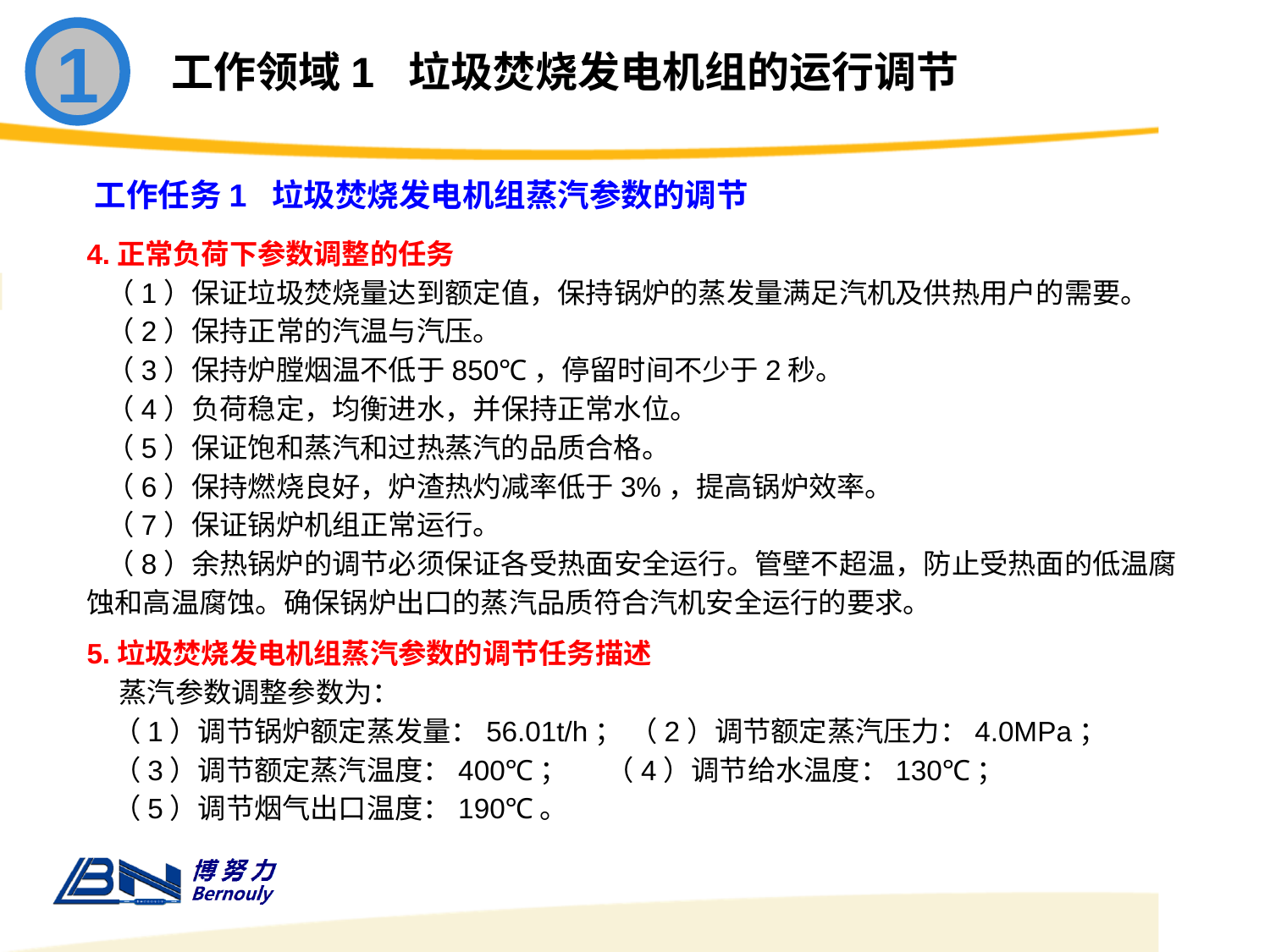

1
工作领域1  垃圾焚烧发电机组的运行调节
工作任务1  垃圾焚烧发电机组蒸汽参数的调节
4.正常负荷下参数调整的任务
  （1）保证垃圾焚烧量达到额定值，保持锅炉的蒸发量满足汽机及供热用户的需要。
  （2）保持正常的汽温与汽压。
  （3）保持炉膛烟温不低于850℃，停留时间不少于2秒。
  （4）负荷稳定，均衡进水，并保持正常水位。
  （5）保证饱和蒸汽和过热蒸汽的品质合格。
  （6）保持燃烧良好，炉渣热灼减率低于3%，提高锅炉效率。
  （7）保证锅炉机组正常运行。
  （8）余热锅炉的调节必须保证各受热面安全运行。管壁不超温，防止受热面的低温腐蚀和高温腐蚀。确保锅炉出口的蒸汽品质符合汽机安全运行的要求。
5.垃圾焚烧发电机组蒸汽参数的调节任务描述
    蒸汽参数调整参数为：
   （1）调节锅炉额定蒸发量：56.01t/h； （2）调节额定蒸汽压力：4.0MPa；
   （3）调节额定蒸汽温度：400℃；      （4）调节给水温度：130℃；
   （5）调节烟气出口温度：190℃。